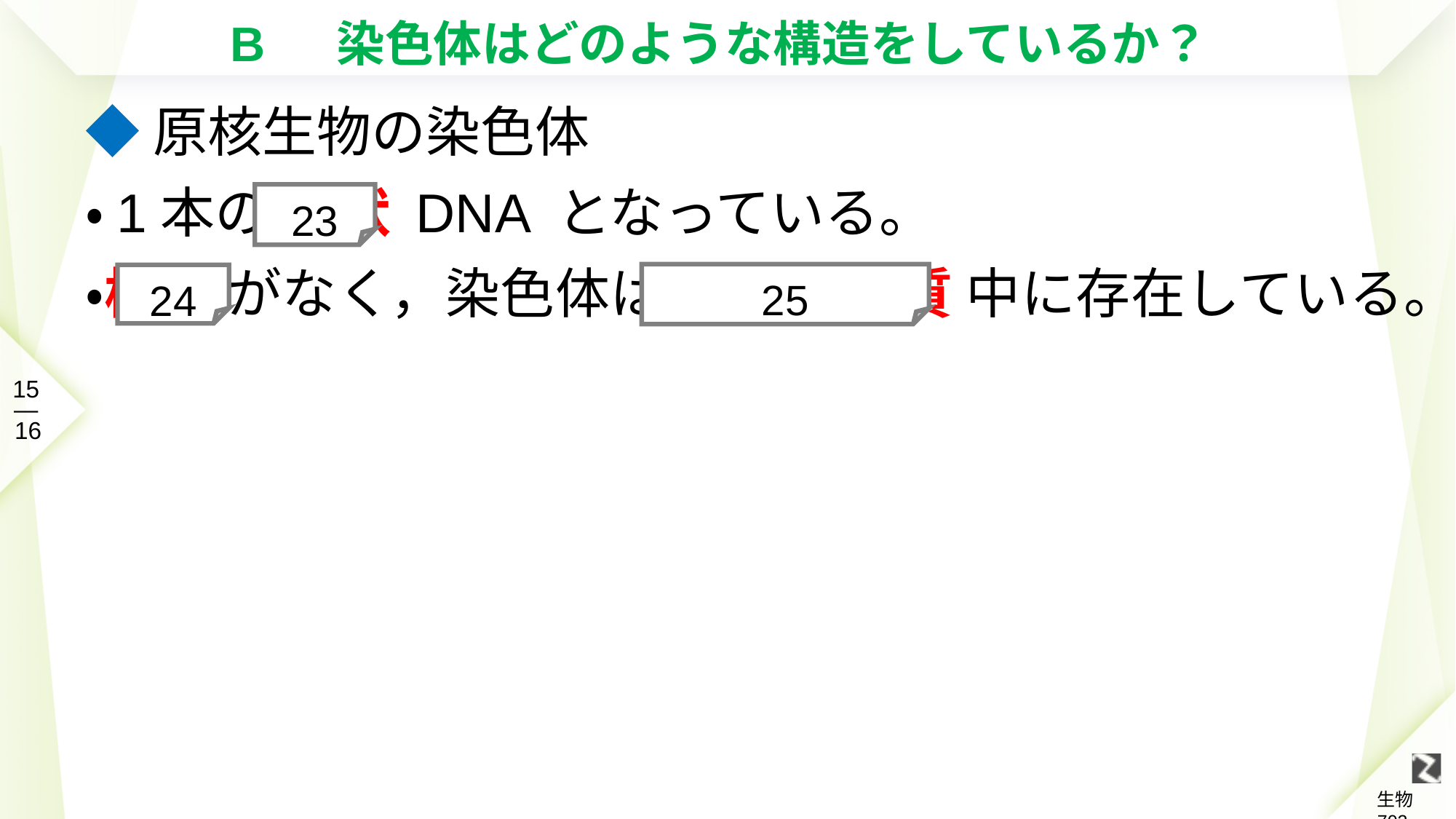

# B　 染色体はどのような構造をしているか？

◆原核生物の染色体
・1本の 環状 DNA となっている。
・核膜 がなく，染色体は 細胞質基質 中に存在している。
23
25
24